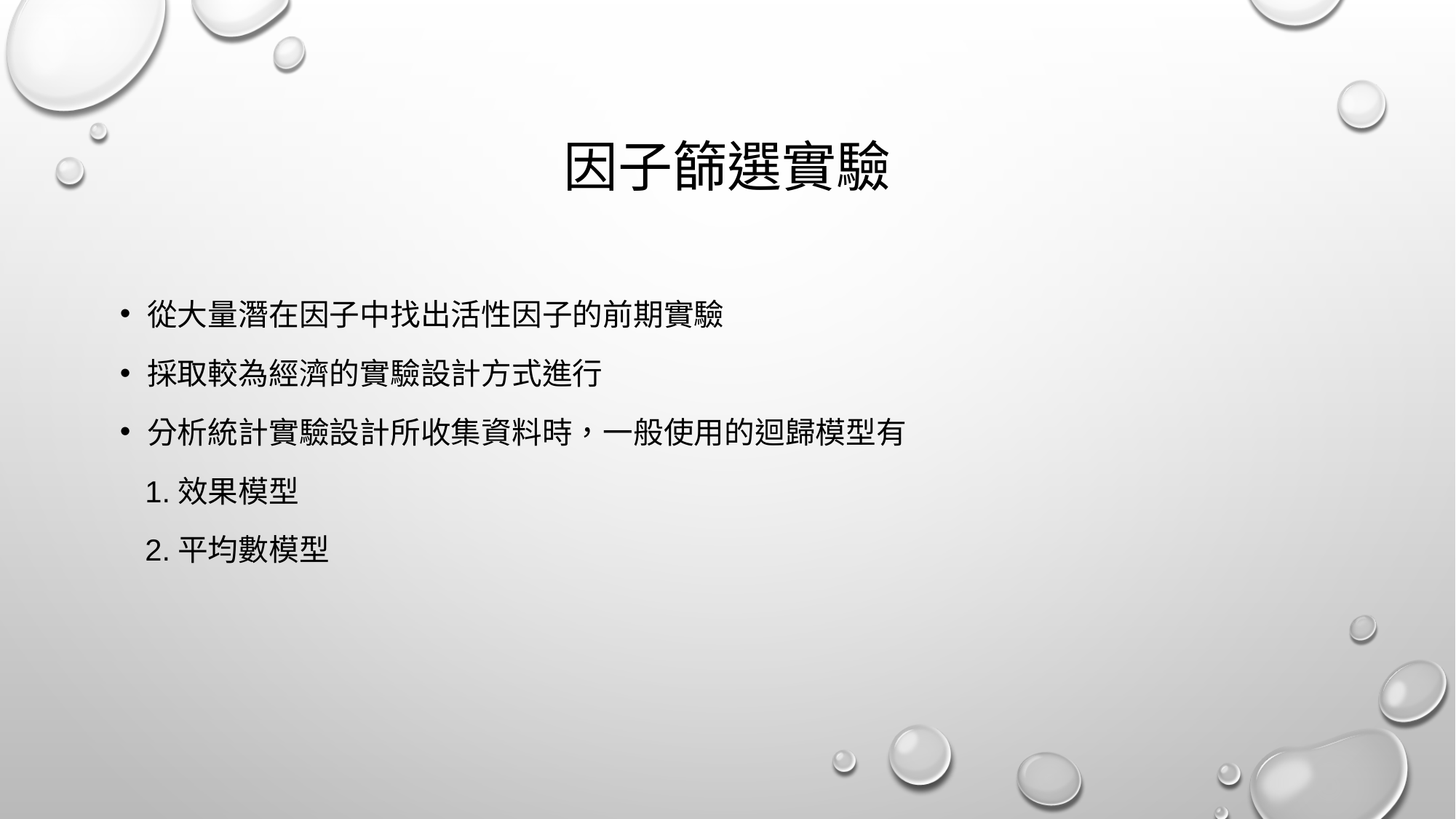

# 因子篩選實驗
從大量潛在因子中找出活性因子的前期實驗
採取較為經濟的實驗設計方式進行
分析統計實驗設計所收集資料時，一般使用的迴歸模型有
   1.效果模型
   2.平均數模型